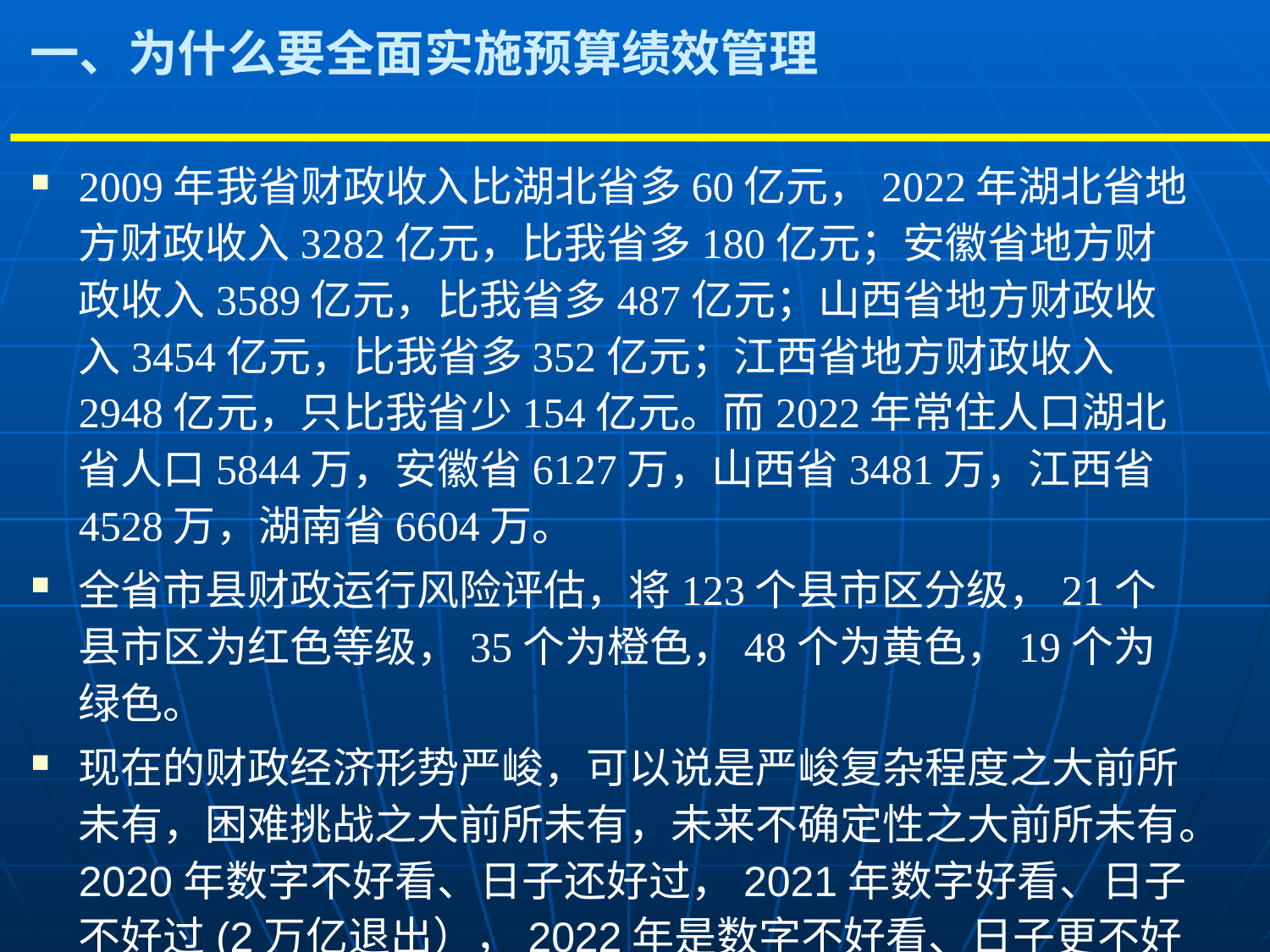

# 一、为什么要全面实施预算绩效管理

2009年我省财政收入比湖北省多60亿元，2022年湖北省地方财政收入3282亿元，比我省多180亿元；安徽省地方财政收入3589亿元，比我省多487亿元；山西省地方财政收入3454亿元，比我省多352亿元；江西省地方财政收入2948亿元，只比我省少154亿元。而2022年常住人口湖北省人口5844万，安徽省6127万，山西省3481万，江西省4528万，湖南省6604万。
全省市县财政运行风险评估，将123个县市区分级，21个县市区为红色等级，35个为橙色，48个为黄色，19个为绿色。
现在的财政经济形势严峻，可以说是严峻复杂程度之大前所未有，困难挑战之大前所未有，未来不确定性之大前所未有。2020年数字不好看、日子还好过，2021年数字好看、日子不好过(2万亿退出），2022年是数字不好看、日子更不好过。